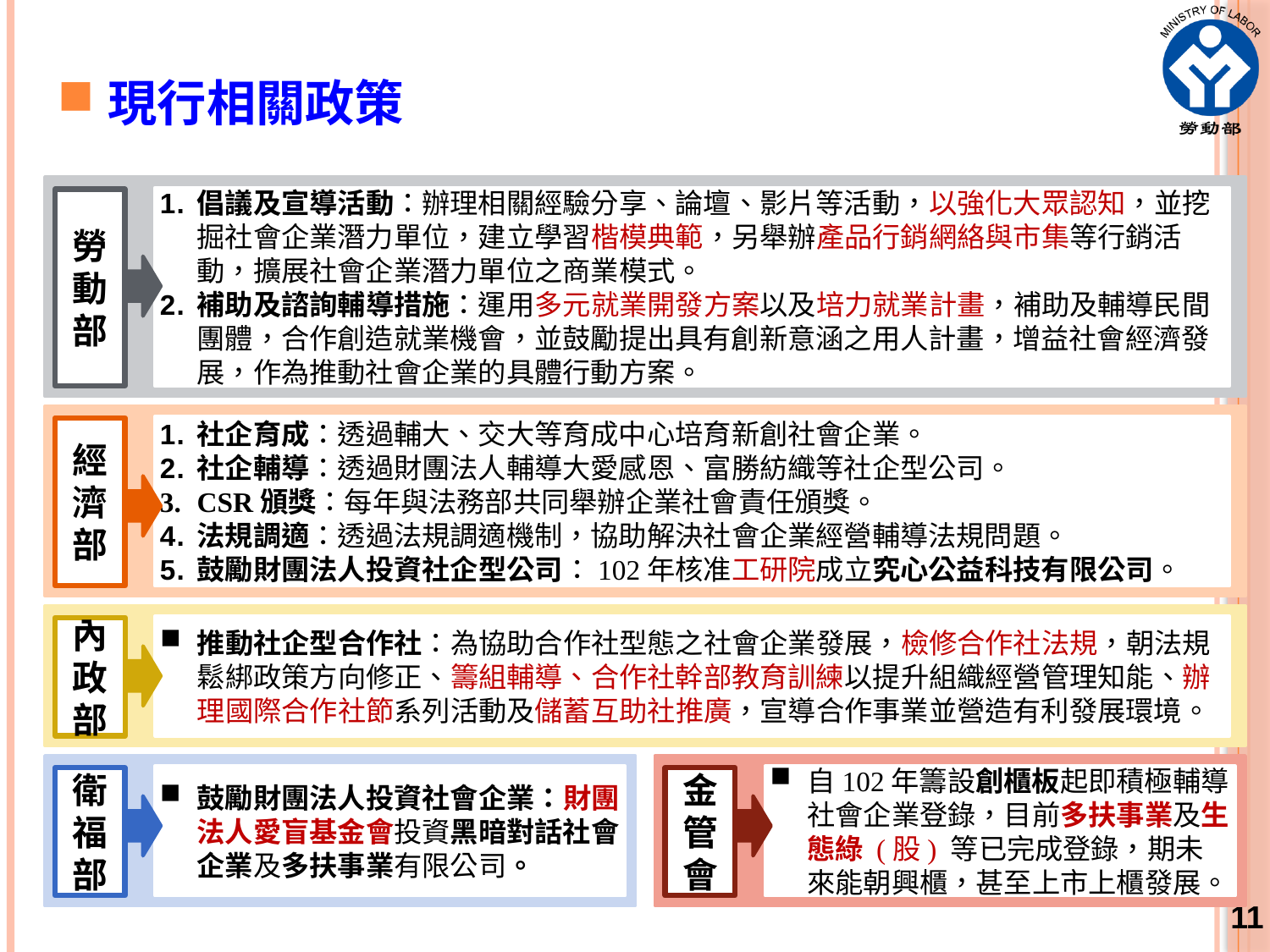

現行相關政策

倡議及宣導活動：辦理相關經驗分享、論壇、影片等活動，以強化大眾認知，並挖掘社會企業潛力單位，建立學習楷模典範，另舉辦產品行銷網絡與市集等行銷活動，擴展社會企業潛力單位之商業模式。
補助及諮詢輔導措施：運用多元就業開發方案以及培力就業計畫，補助及輔導民間團體，合作創造就業機會，並鼓勵提出具有創新意涵之用人計畫，增益社會經濟發展，作為推動社會企業的具體行動方案。
勞動部

社企育成：透過輔大、交大等育成中心培育新創社會企業。
社企輔導：透過財團法人輔導大愛感恩、富勝紡織等社企型公司。
CSR頒獎：每年與法務部共同舉辦企業社會責任頒獎。
法規調適：透過法規調適機制，協助解決社會企業經營輔導法規問題。
鼓勵財團法人投資社企型公司：102年核准工研院成立究心公益科技有限公司。
經濟部

推動社企型合作社：為協助合作社型態之社會企業發展，檢修合作社法規，朝法規鬆綁政策方向修正、籌組輔導、合作社幹部教育訓練以提升組織經營管理知能、辦理國際合作社節系列活動及儲蓄互助社推廣，宣導合作事業並營造有利發展環境。
內政部

鼓勵財團法人投資社會企業：財團法人愛盲基金會投資黑暗對話社會企業及多扶事業有限公司。
自102年籌設創櫃板起即積極輔導社會企業登錄，目前多扶事業及生態綠 (股) 等已完成登錄，期未來能朝興櫃，甚至上市上櫃發展。
衛福部
金管會

11